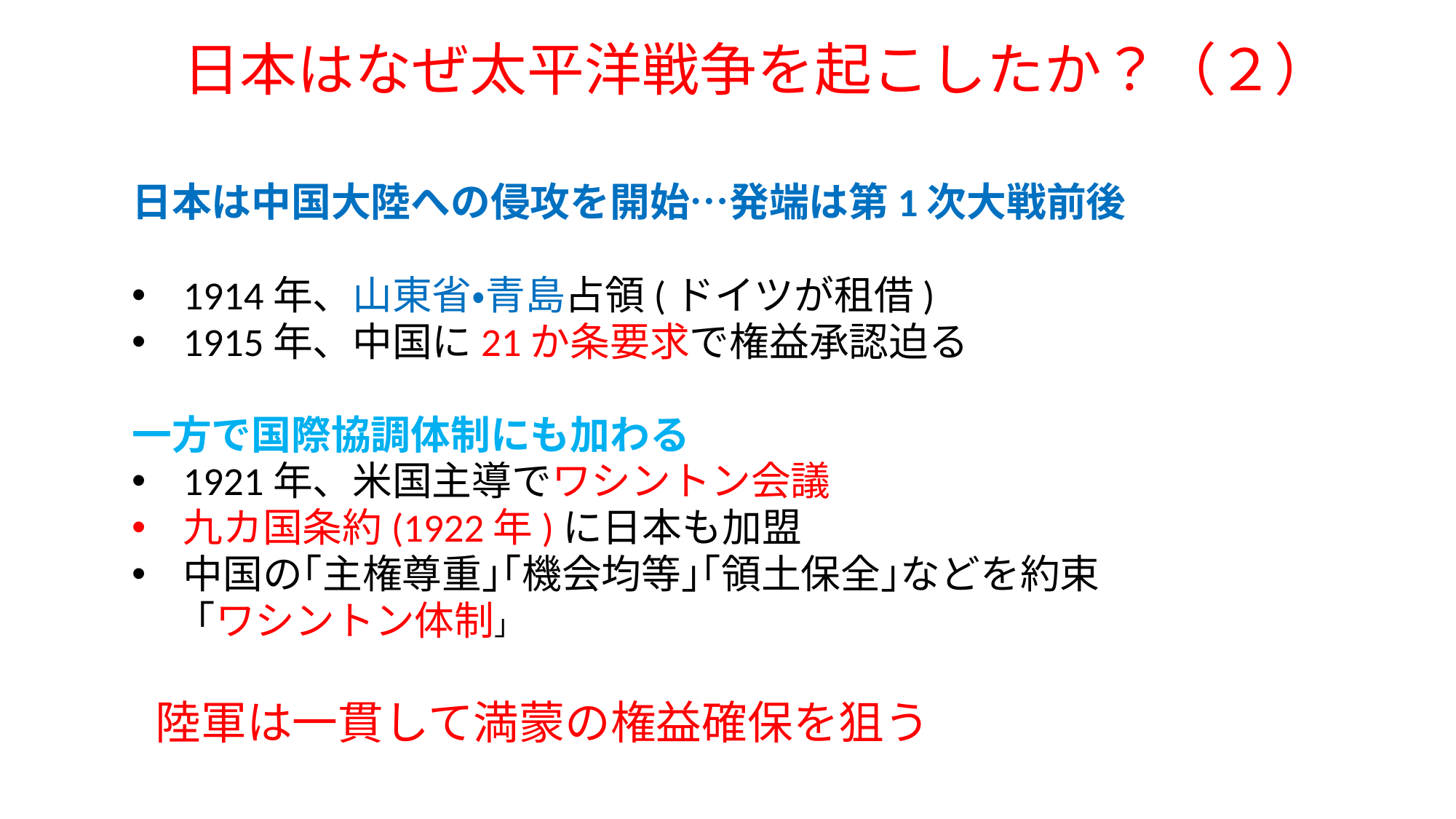

# 日本はなぜ太平洋戦争を起こしたか？（２）
日本は中国大陸への侵攻を開始…発端は第1次大戦前後

1914年、山東省・青島占領(ドイツが租借)
1915年、中国に21か条要求で権益承認迫る

一方で国際協調体制にも加わる
1921年、米国主導でワシントン会議
九カ国条約(1922年)に日本も加盟
中国の｢主権尊重｣｢機会均等｣｢領土保全｣などを約束
　｢ワシントン体制｣

陸軍は一貫して満蒙の権益確保を狙う